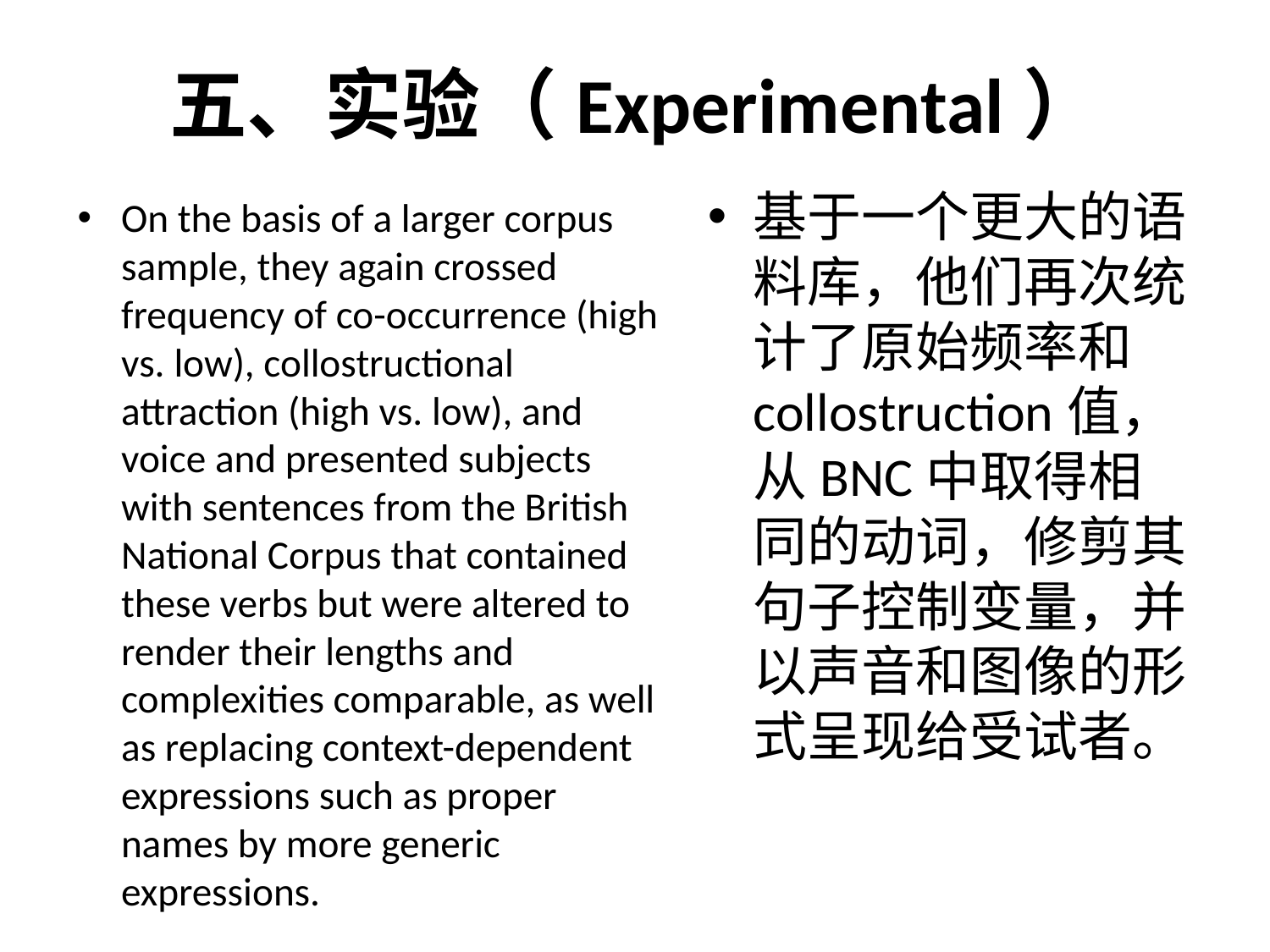

# 五、实验（Experimental）
基于一个更大的语料库，他们再次统计了原始频率和collostruction值，从BNC中取得相同的动词，修剪其句子控制变量，并以声音和图像的形式呈现给受试者。
On the basis of a larger corpus sample, they again crossed frequency of co-occurrence (high vs. low), collostructional attraction (high vs. low), and voice and presented subjects with sentences from the British National Corpus that contained these verbs but were altered to render their lengths and complexities comparable, as well as replacing context-dependent expressions such as proper names by more generic expressions.